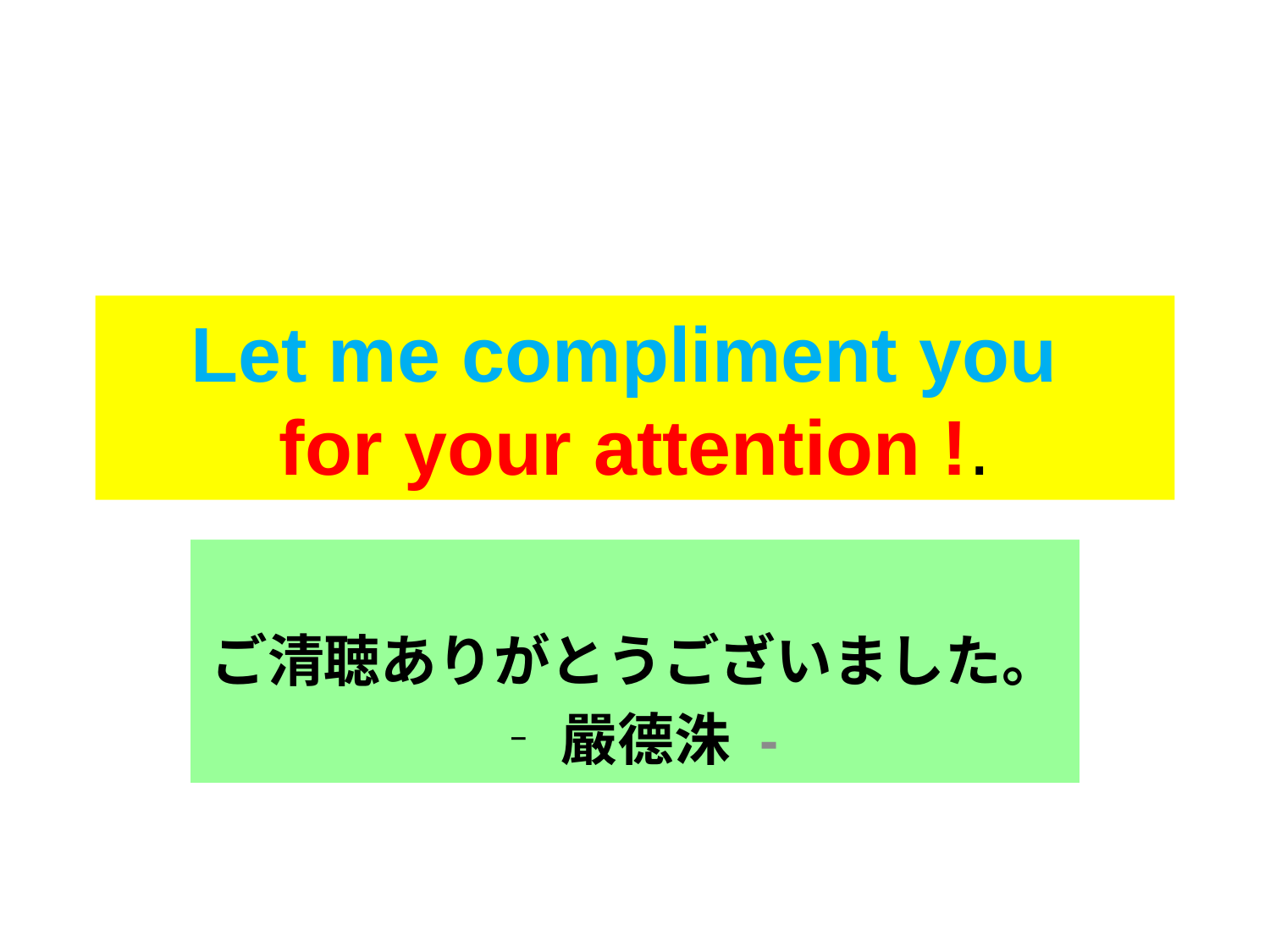

# Let me compliment you for your attention !.

ご清聴ありがとうございました。
‐嚴德洙 -